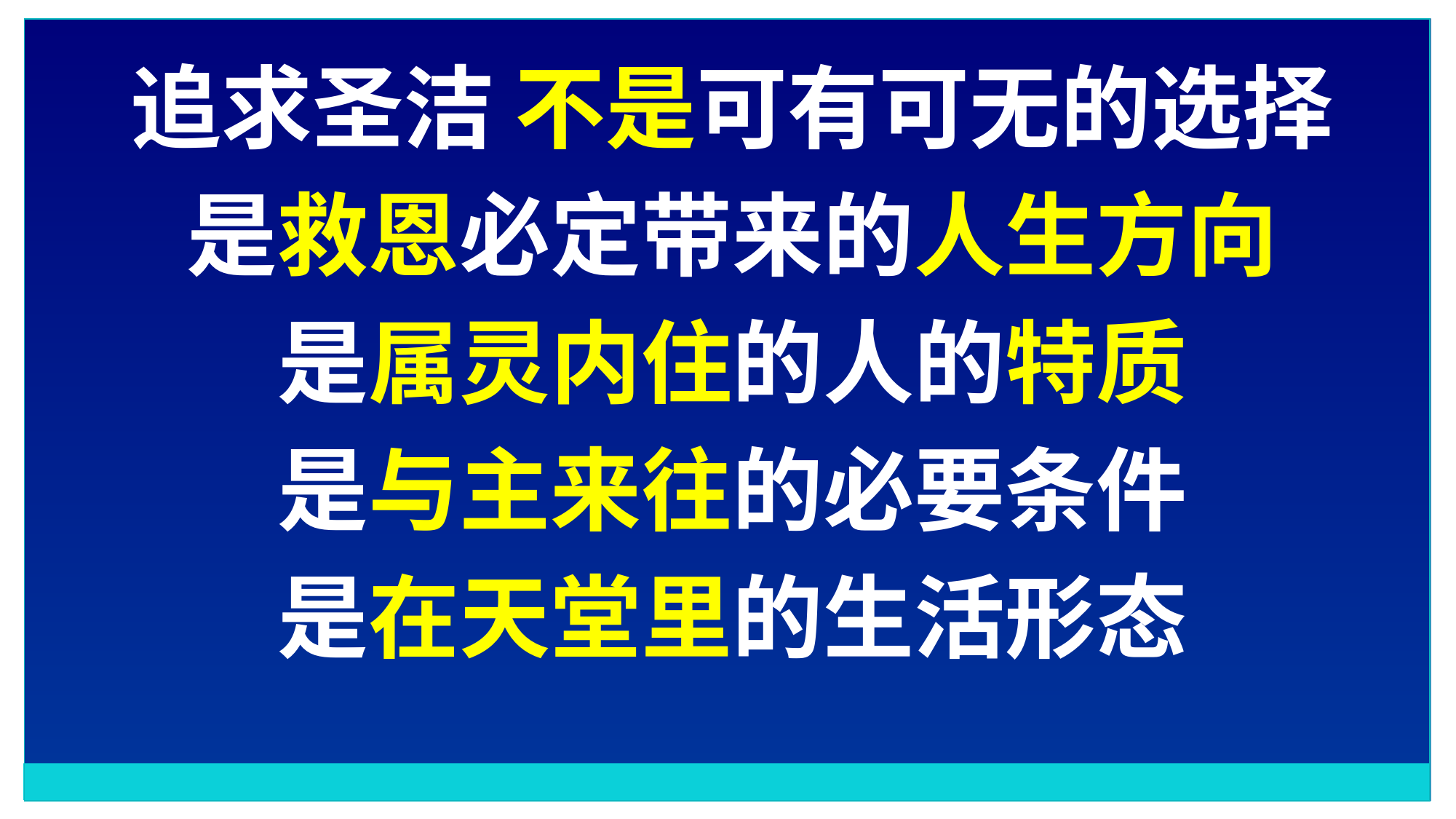

追求圣洁 不是可有可无的选择
是救恩必定带来的人生方向
是属灵内住的人的特质
是与主来往的必要条件
是在天堂里的生活形态